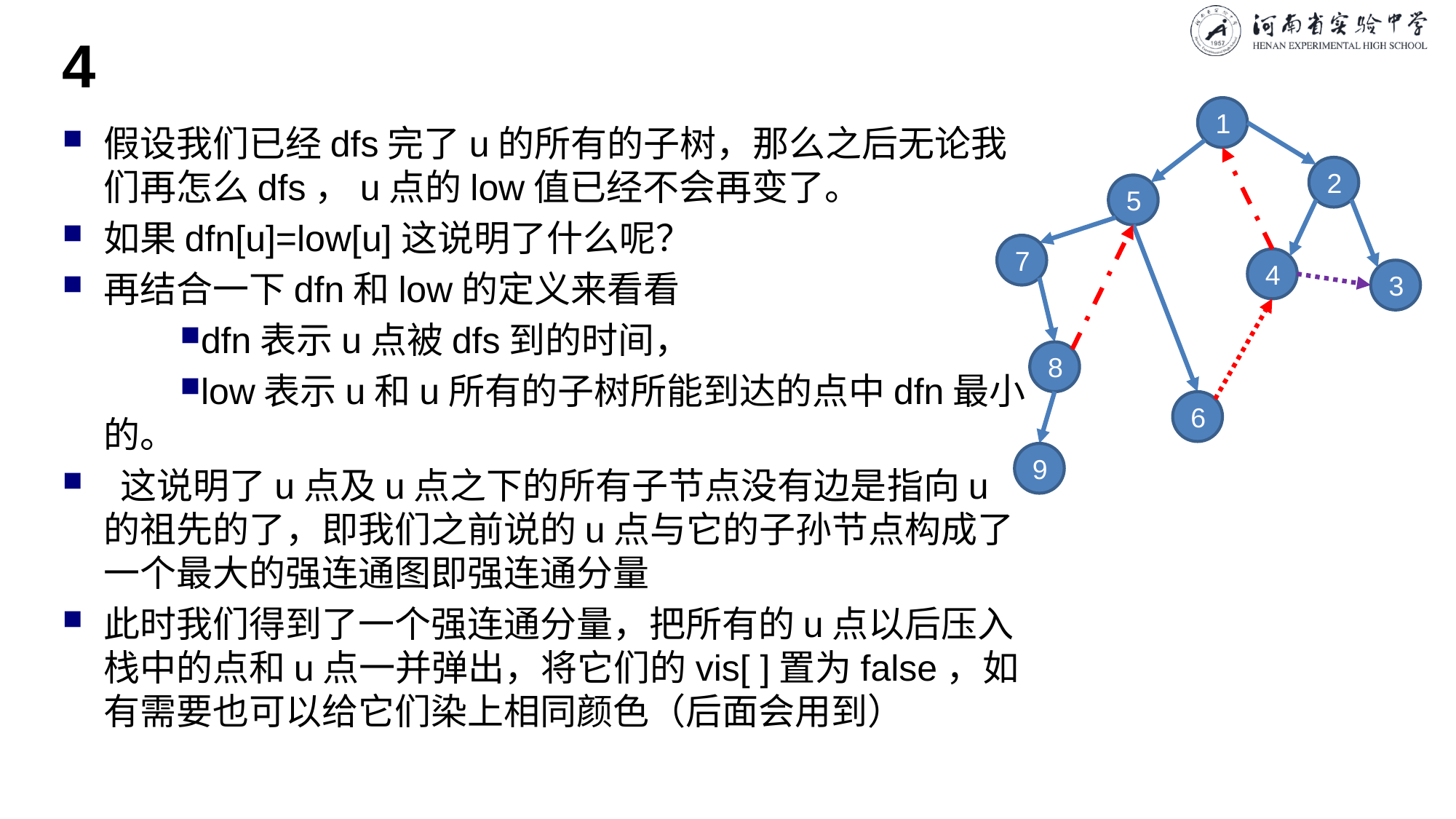

# 4
1
假设我们已经dfs完了u的所有的子树，那么之后无论我们再怎么dfs，u点的low值已经不会再变了。
如果dfn[u]=low[u]这说明了什么呢？
再结合一下dfn和low的定义来看看
dfn表示u点被dfs到的时间，
low表示u和u所有的子树所能到达的点中dfn最小的。
 这说明了u点及u点之下的所有子节点没有边是指向u的祖先的了，即我们之前说的u点与它的子孙节点构成了一个最大的强连通图即强连通分量
此时我们得到了一个强连通分量，把所有的u点以后压入栈中的点和u点一并弹出，将它们的vis[ ]置为false，如有需要也可以给它们染上相同颜色（后面会用到）
2
5
7
4
3
8
6
9